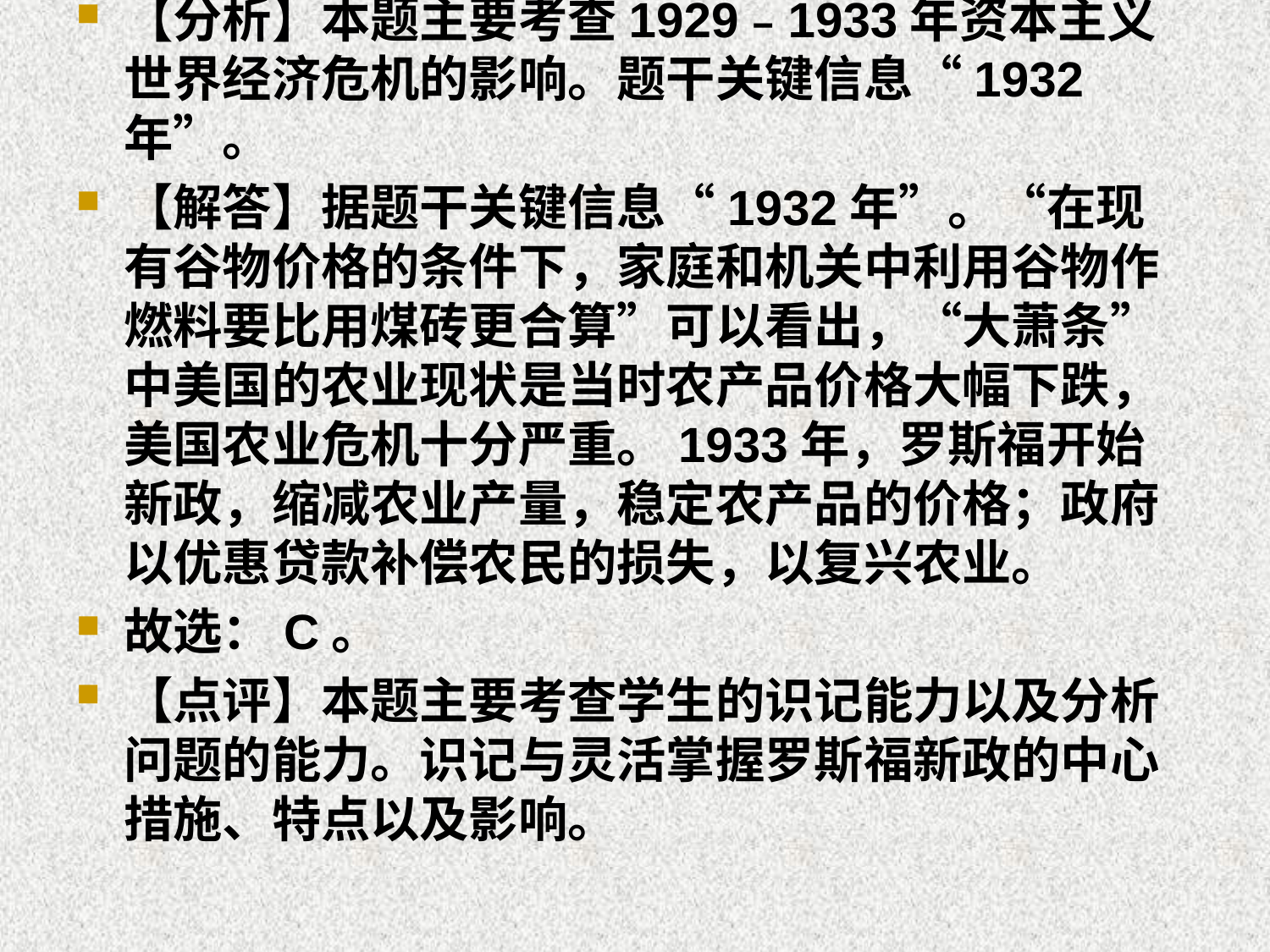

【分析】本题主要考查1929﹣1933年资本主义世界经济危机的影响。题干关键信息“1932年”。
【解答】据题干关键信息“1932年”。“在现有谷物价格的条件下，家庭和机关中利用谷物作燃料要比用煤砖更合算”可以看出，“大萧条”中美国的农业现状是当时农产品价格大幅下跌，美国农业危机十分严重。1933年，罗斯福开始新政，缩减农业产量，稳定农产品的价格；政府以优惠贷款补偿农民的损失，以复兴农业。
故选：C。
【点评】本题主要考查学生的识记能力以及分析问题的能力。识记与灵活掌握罗斯福新政的中心措施、特点以及影响。
#